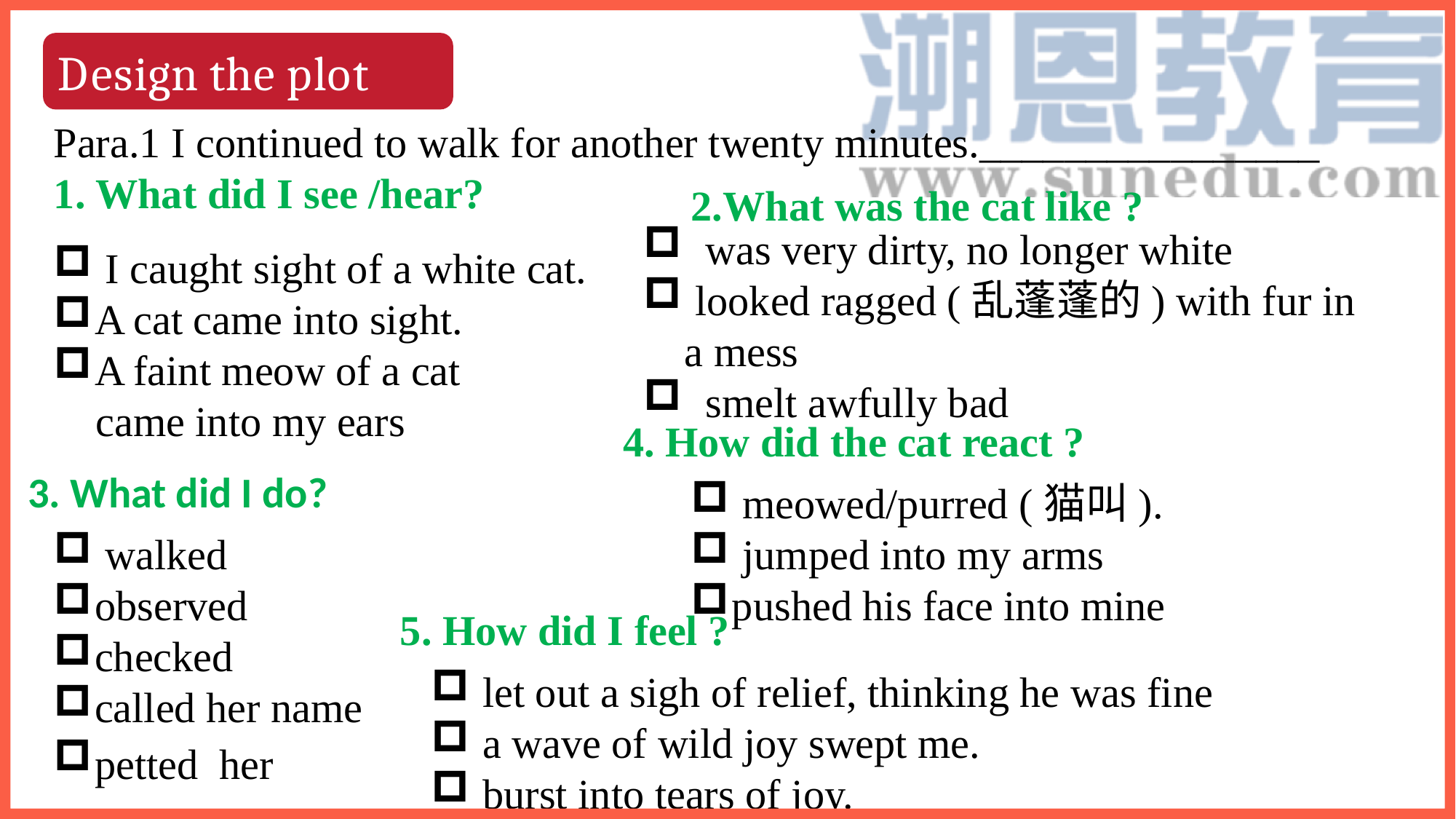

Design the plot
Para.1 I continued to walk for another twenty minutes.________________
1. What did I see /hear?

2.What was the cat like ?
  was very dirty, no longer white
 looked ragged (乱蓬蓬的) with fur in a mess
  smelt awfully bad
 I caught sight of a white cat.
A cat came into sight.
A faint meow of a cat
    came into my ears

4. How did the cat react ?
3. What did I do?
 meowed/purred (猫叫).
 jumped into my arms
pushed his face into mine

 walked
observed
checked
called her name
petted  her

5. How did I feel ?
 let out a sigh of relief, thinking he was fine
 a wave of wild joy swept me.
 burst into tears of joy.